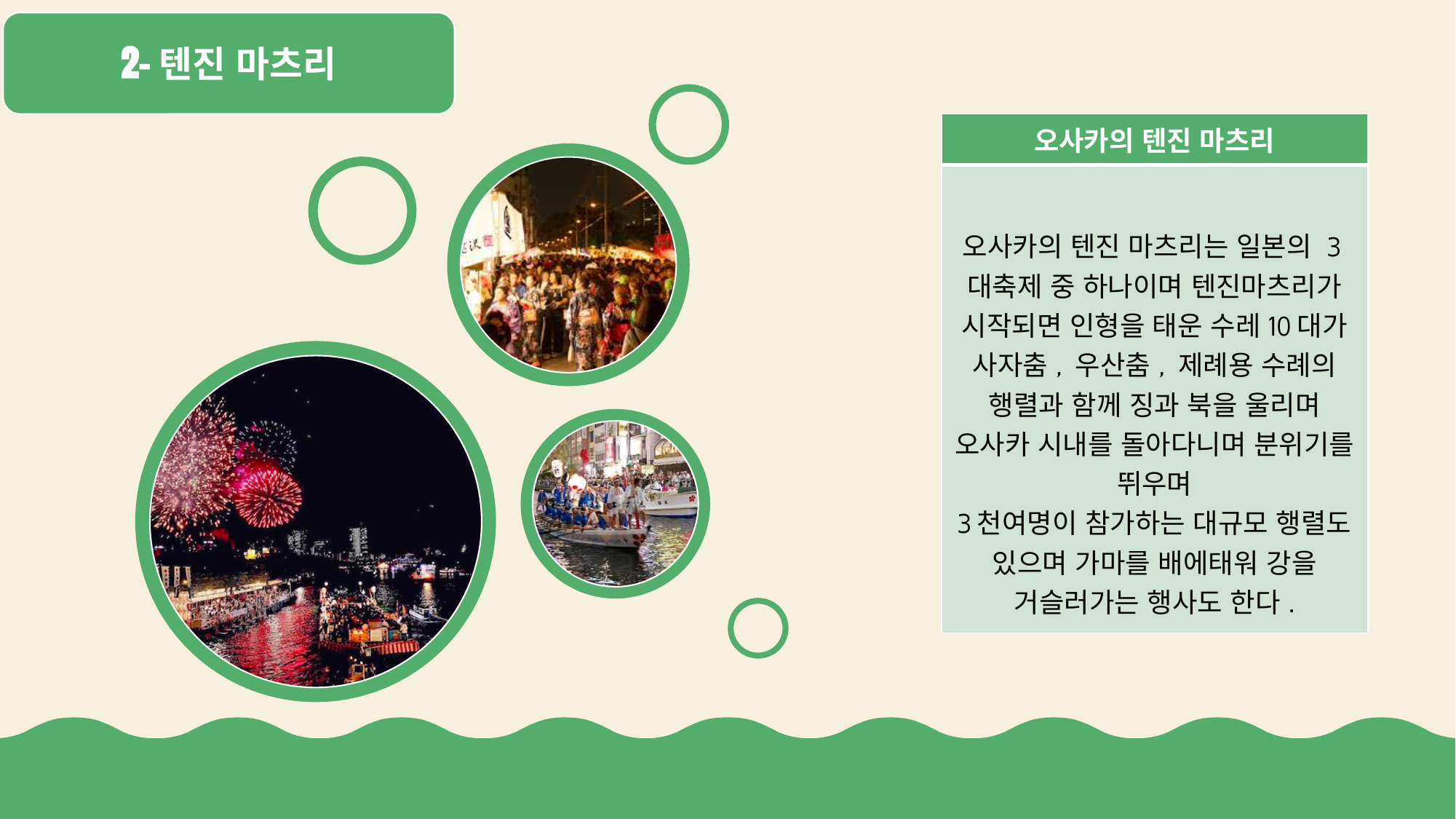

2-텐진 마츠리

| 오사카의 텐진 마츠리 |
| --- |
| 오사카의 텐진 마츠리는 일본의 3대축제 중 하나이며 텐진마츠리가 시작되면 인형을 태운 수레10대가 사자춤, 우산춤, 제례용 수례의 행렬과 함께 징과 북을 울리며 오사카 시내를 돌아다니며 분위기를 뛰우며 3천여명이 참가하는 대규모 행렬도 있으며 가마를 배에태워 강을 거슬러가는 행사도 한다. |